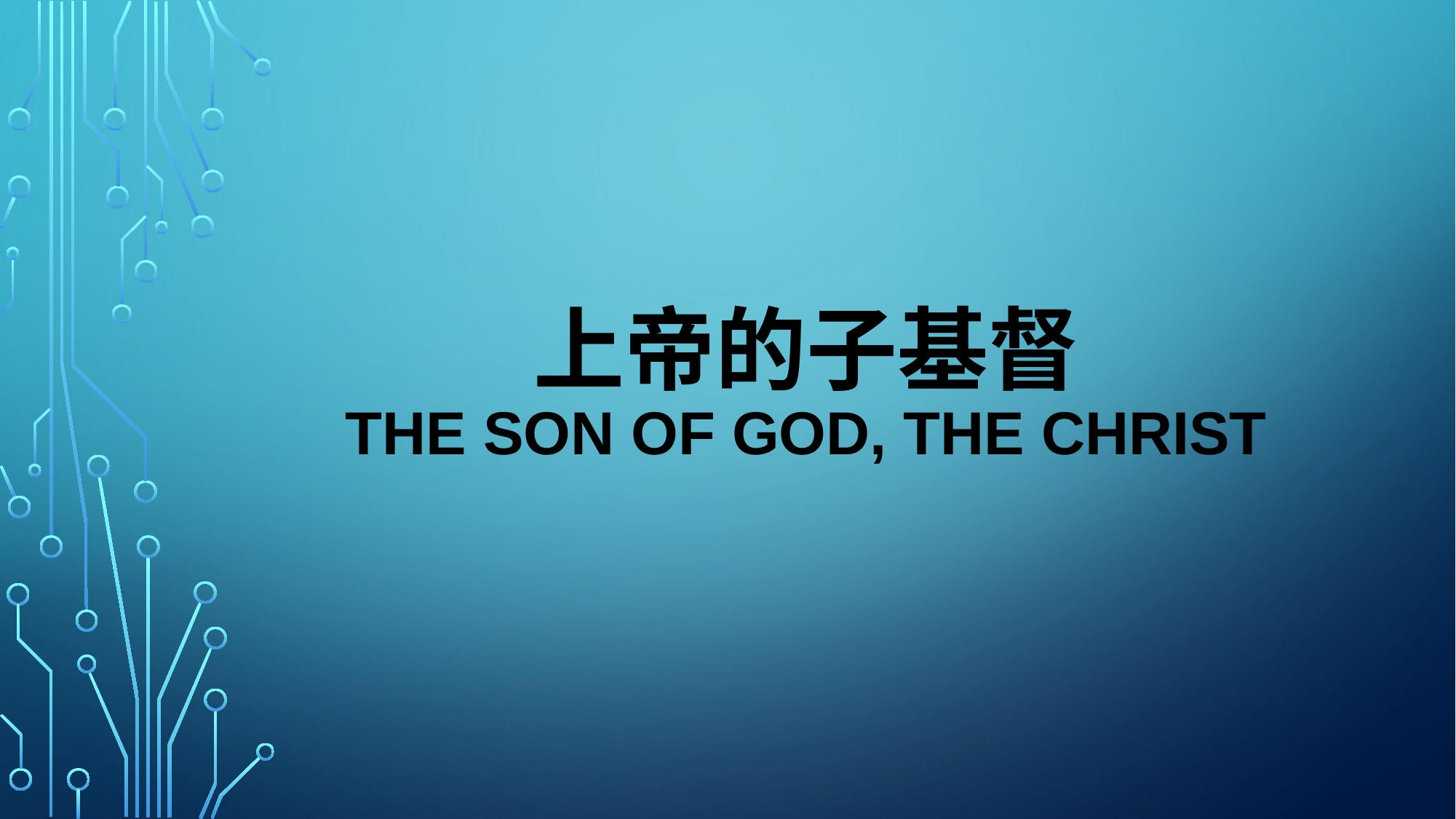

# 上帝的子基督 the son of god, the christ